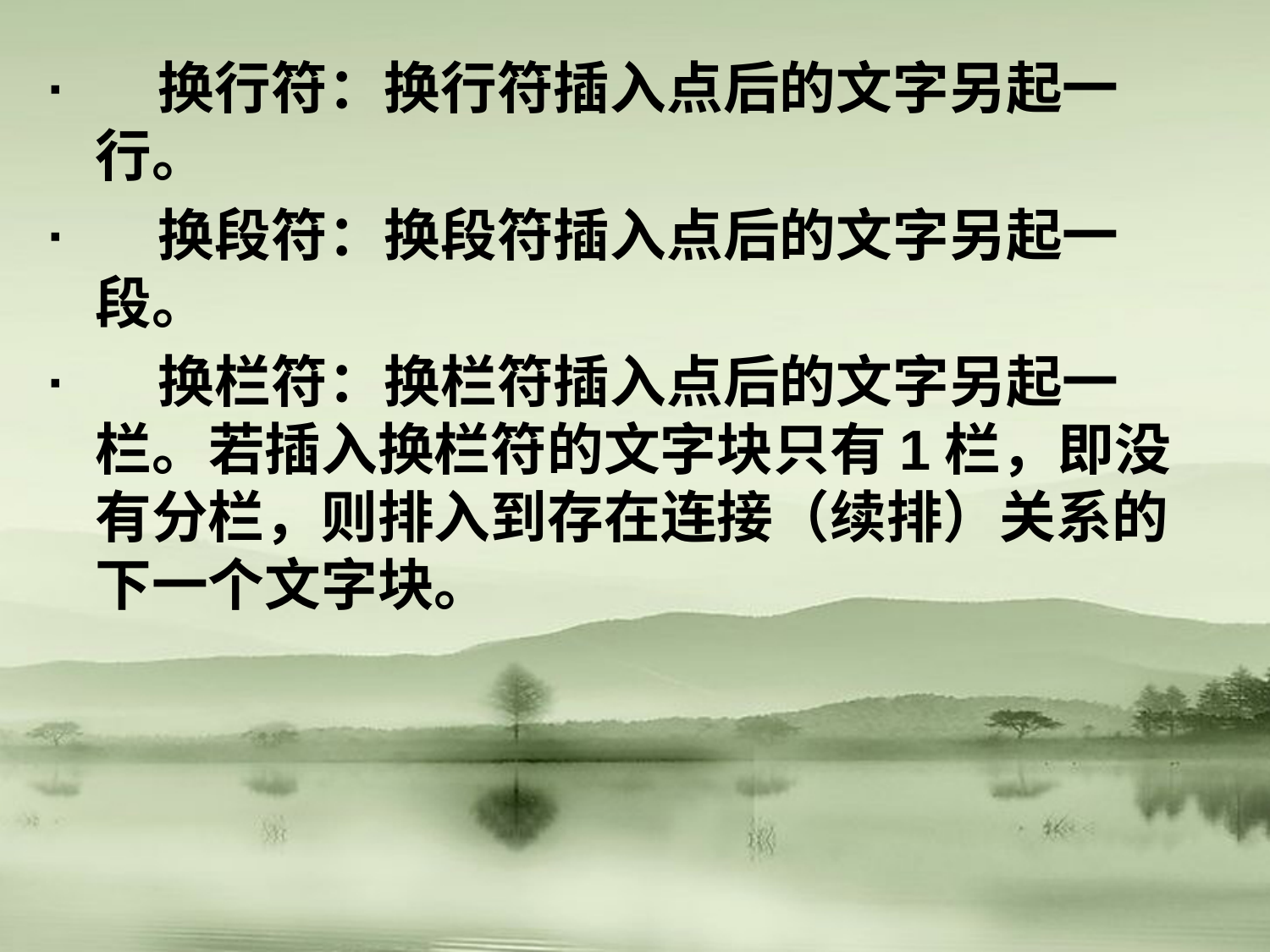

·     换行符：换行符插入点后的文字另起一行。
·     换段符：换段符插入点后的文字另起一段。
·     换栏符：换栏符插入点后的文字另起一栏。若插入换栏符的文字块只有1栏，即没有分栏，则排入到存在连接（续排）关系的下一个文字块。